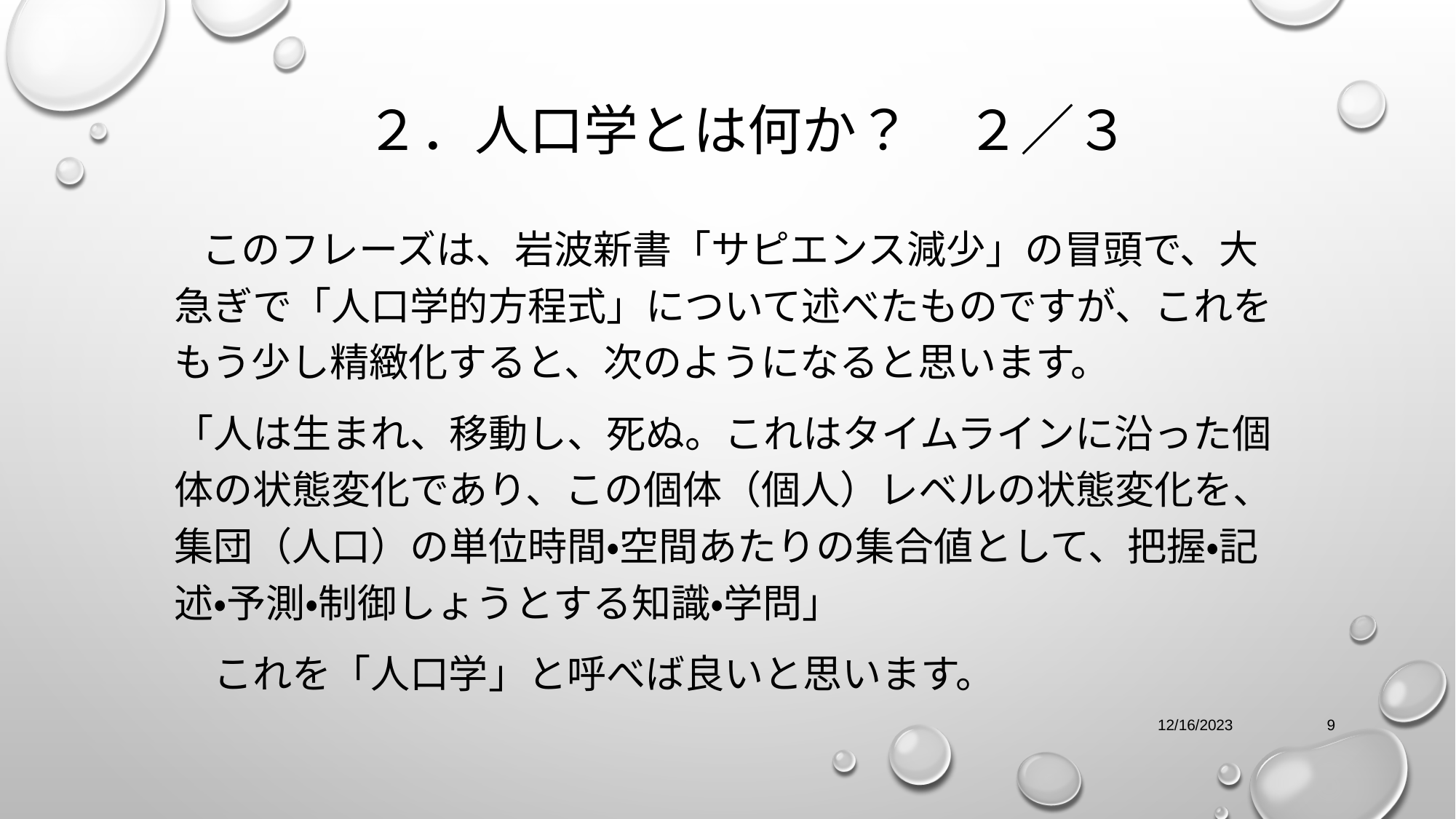

# ２．人口学とは何か？　２／３
　このフレーズは、岩波新書「サピエンス減少」の冒頭で、大急ぎで「人口学的方程式」について述べたものですが、これをもう少し精緻化すると、次のようになると思います。
「人は生まれ、移動し、死ぬ。これはタイムラインに沿った個体の状態変化であり、この個体（個人）レベルの状態変化を、集団（人口）の単位時間・空間あたりの集合値として、把握・記述・予測・制御しょうとする知識・学問」
　これを「人口学」と呼べば良いと思います。

12/16/2023
9